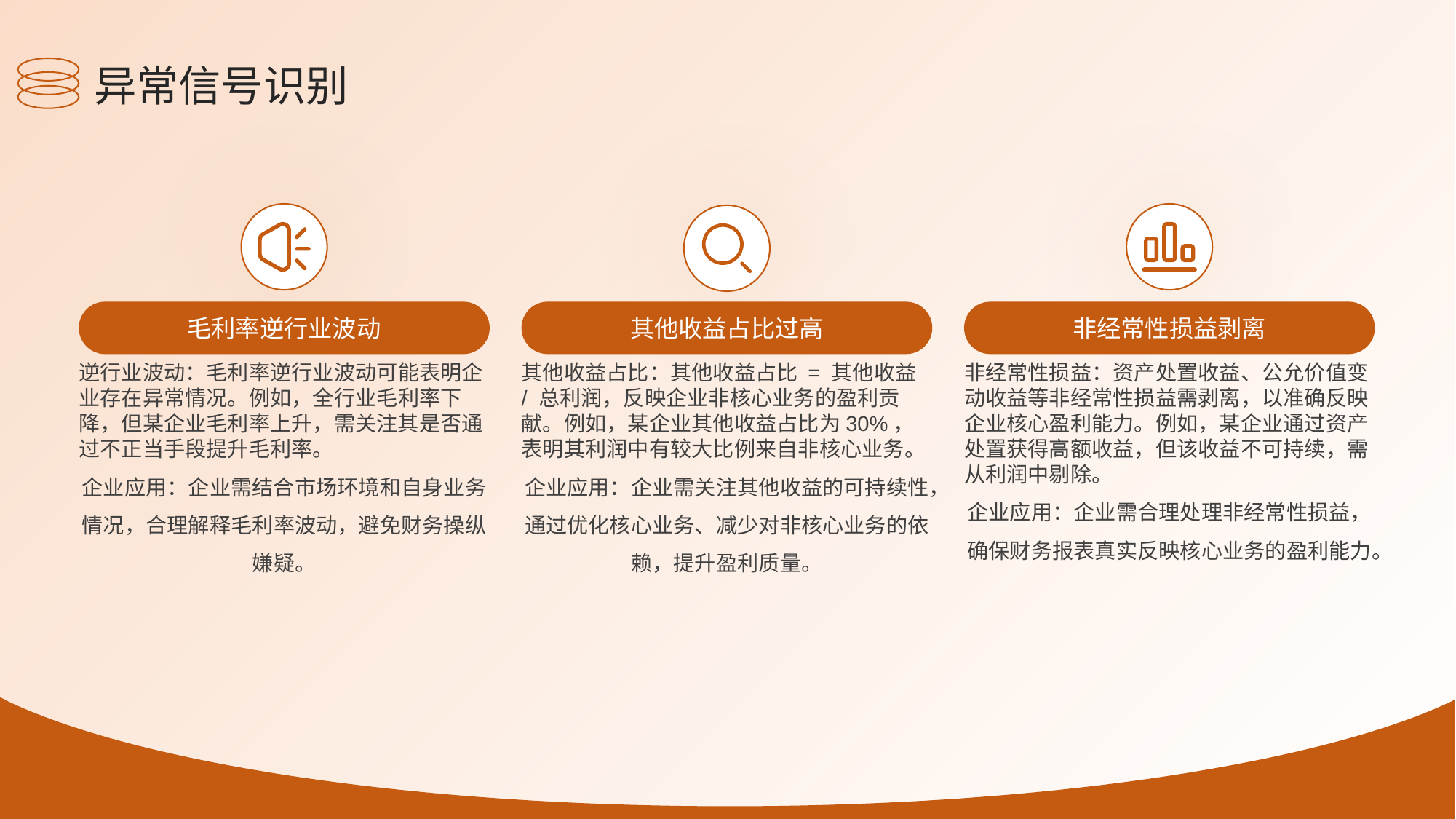

异常信号识别

毛利率逆行业波动
其他收益占比过高
非经常性损益剥离
逆行业波动：毛利率逆行业波动可能表明企业存在异常情况。例如，全行业毛利率下降，但某企业毛利率上升，需关注其是否通过不正当手段提升毛利率。
企业应用：企业需结合市场环境和自身业务情况，合理解释毛利率波动，避免财务操纵嫌疑。
其他收益占比：其他收益占比 = 其他收益 / 总利润，反映企业非核心业务的盈利贡献。例如，某企业其他收益占比为30%，表明其利润中有较大比例来自非核心业务。
企业应用：企业需关注其他收益的可持续性，通过优化核心业务、减少对非核心业务的依赖，提升盈利质量。
非经常性损益：资产处置收益、公允价值变动收益等非经常性损益需剥离，以准确反映企业核心盈利能力。例如，某企业通过资产处置获得高额收益，但该收益不可持续，需从利润中剔除。
企业应用：企业需合理处理非经常性损益，确保财务报表真实反映核心业务的盈利能力。